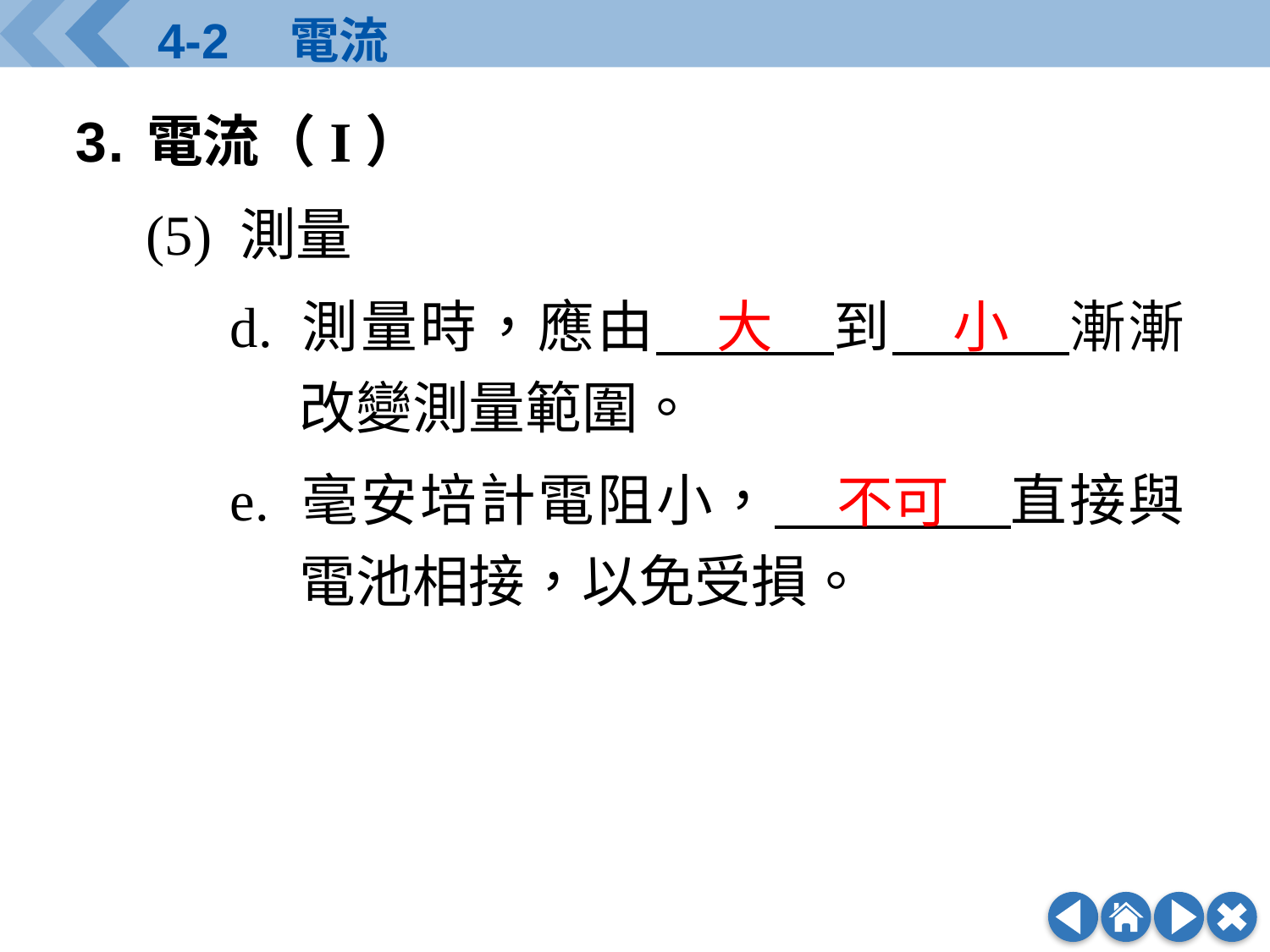

電流（I）
(5) 測量
d.	測量時，應由　　　到　　　漸漸改變測量範圍。
e.	毫安培計電阻小，　　　　直接與電池相接，以免受損。
大
小
不可